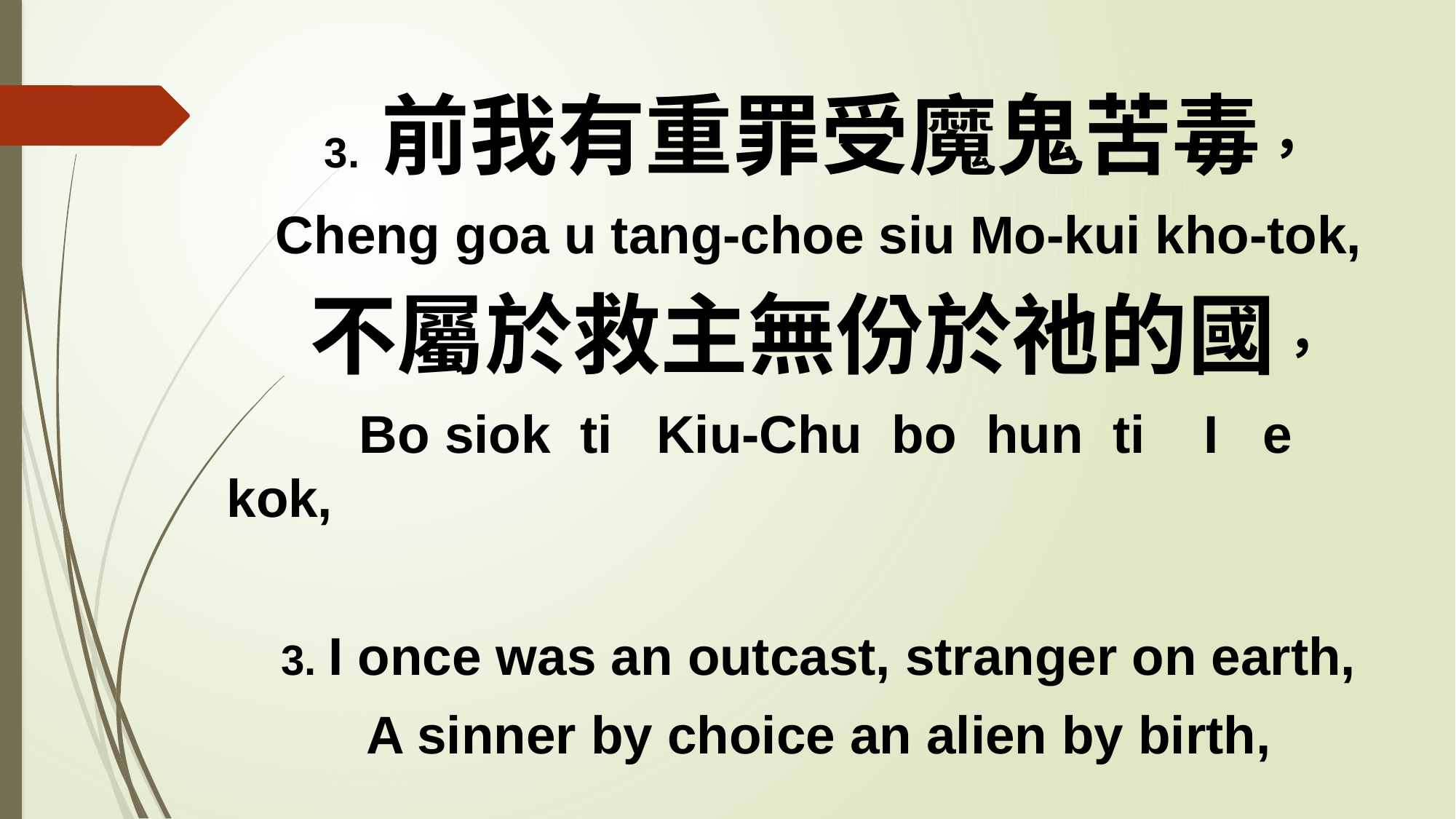

3. 前我有重罪受魔鬼苦毒，
Cheng goa u tang-choe siu Mo-kui kho-tok,
不屬於救主無份於祂的國，
         Bo siok  ti   Kiu-Chu  bo  hun  ti    I   e   kok,

3. I once was an outcast, stranger on earth,
A sinner by choice an alien by birth,